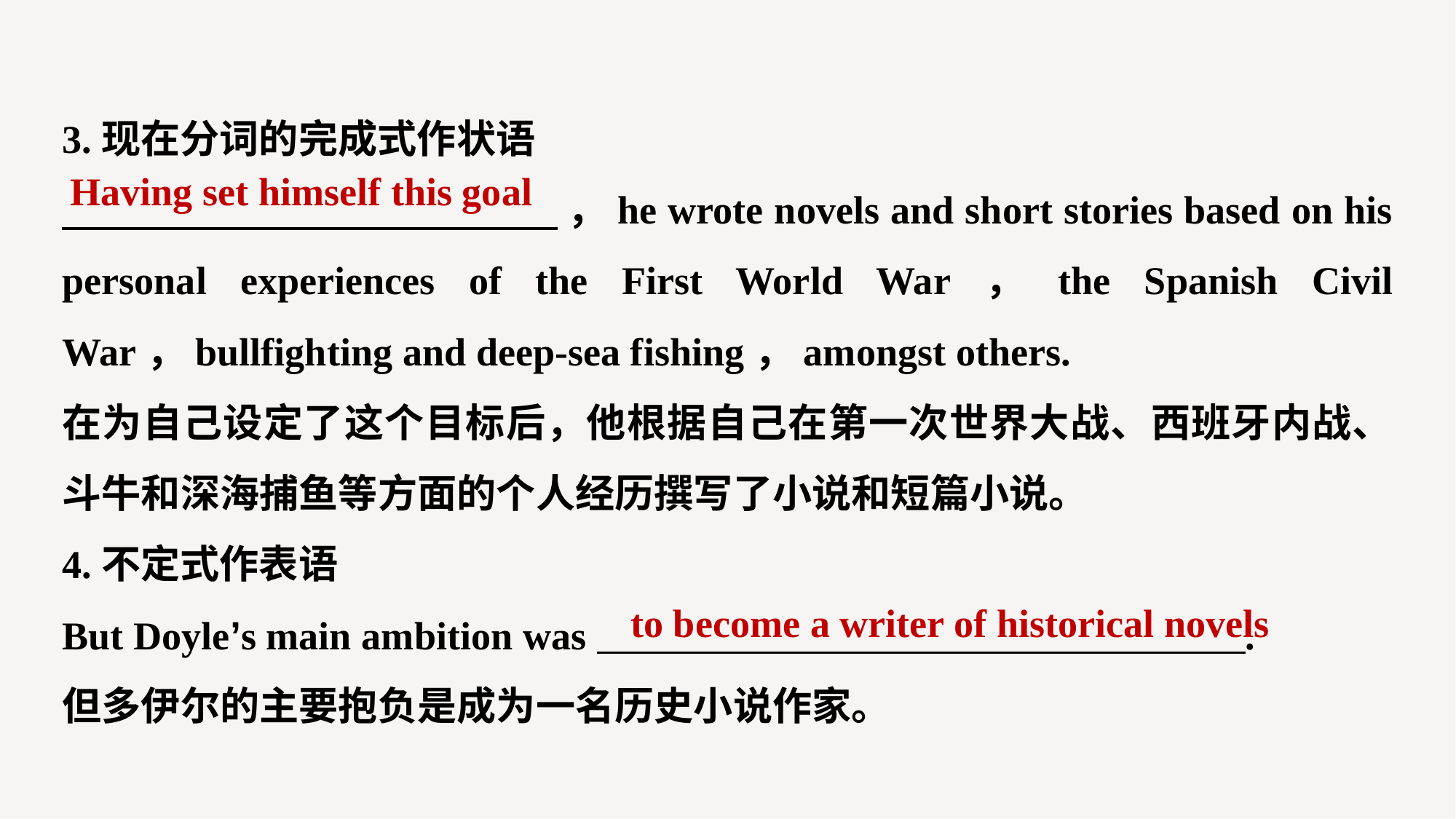

3.现在分词的完成式作状语
                                                 ，he wrote novels and short stories based on his personal experiences of the First World War，the Spanish Civil War，bullfighting and deep-sea fishing，amongst others.
在为自己设定了这个目标后，他根据自己在第一次世界大战、西班牙内战、斗牛和深海捕鱼等方面的个人经历撰写了小说和短篇小说。
4.不定式作表语
But Doyle’s main ambition was                                                                   .
但多伊尔的主要抱负是成为一名历史小说作家。
Having set himself this goal
to become a writer of historical novels